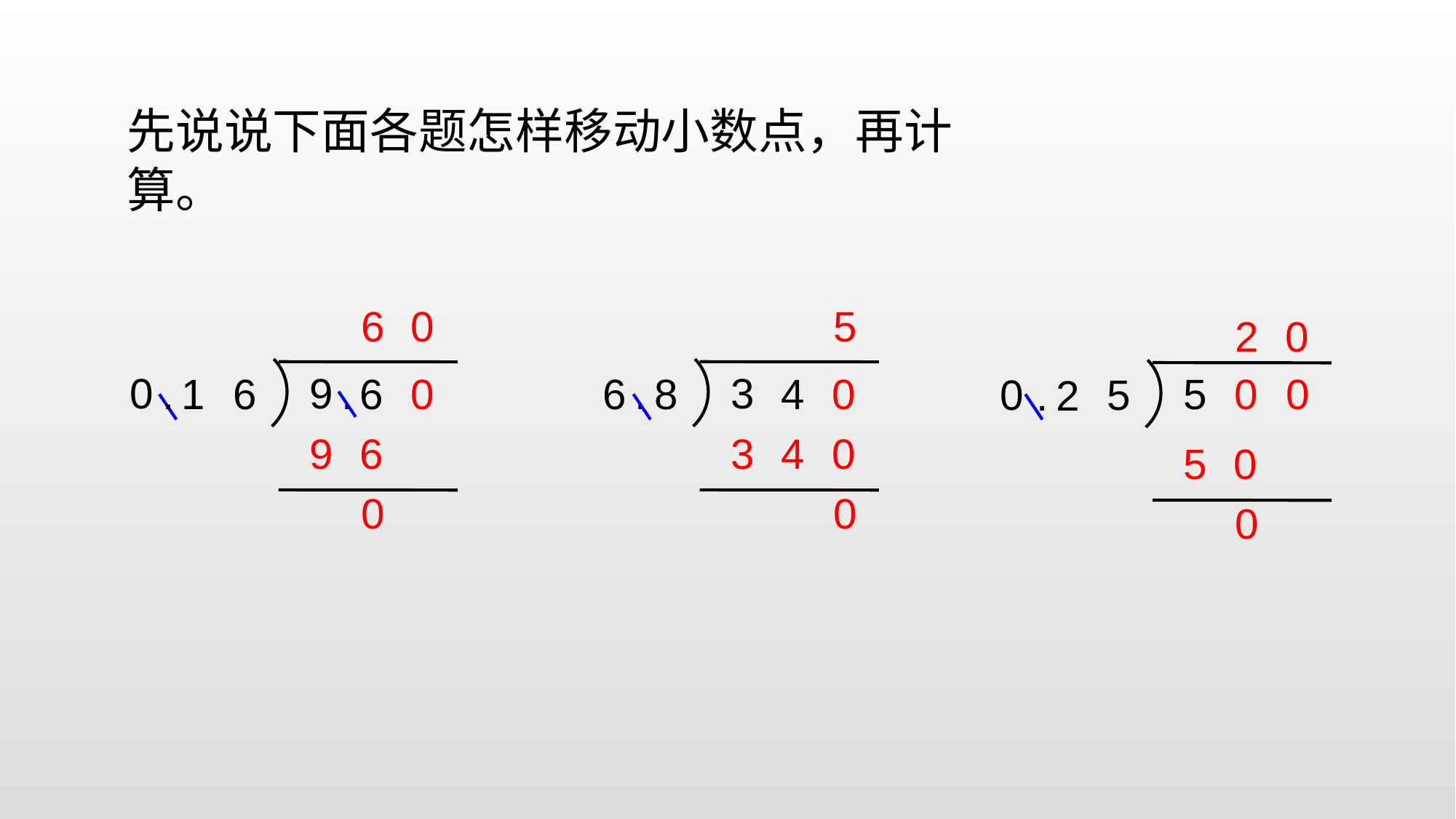

先说说下面各题怎样移动小数点，再计算。
6
0
5
2
0

5
5
0
.
2
0
9
3
6
8
0
0
.
1
.
6
0
6
.
4
0
9
6
3
4
0
5
0
0
0
0